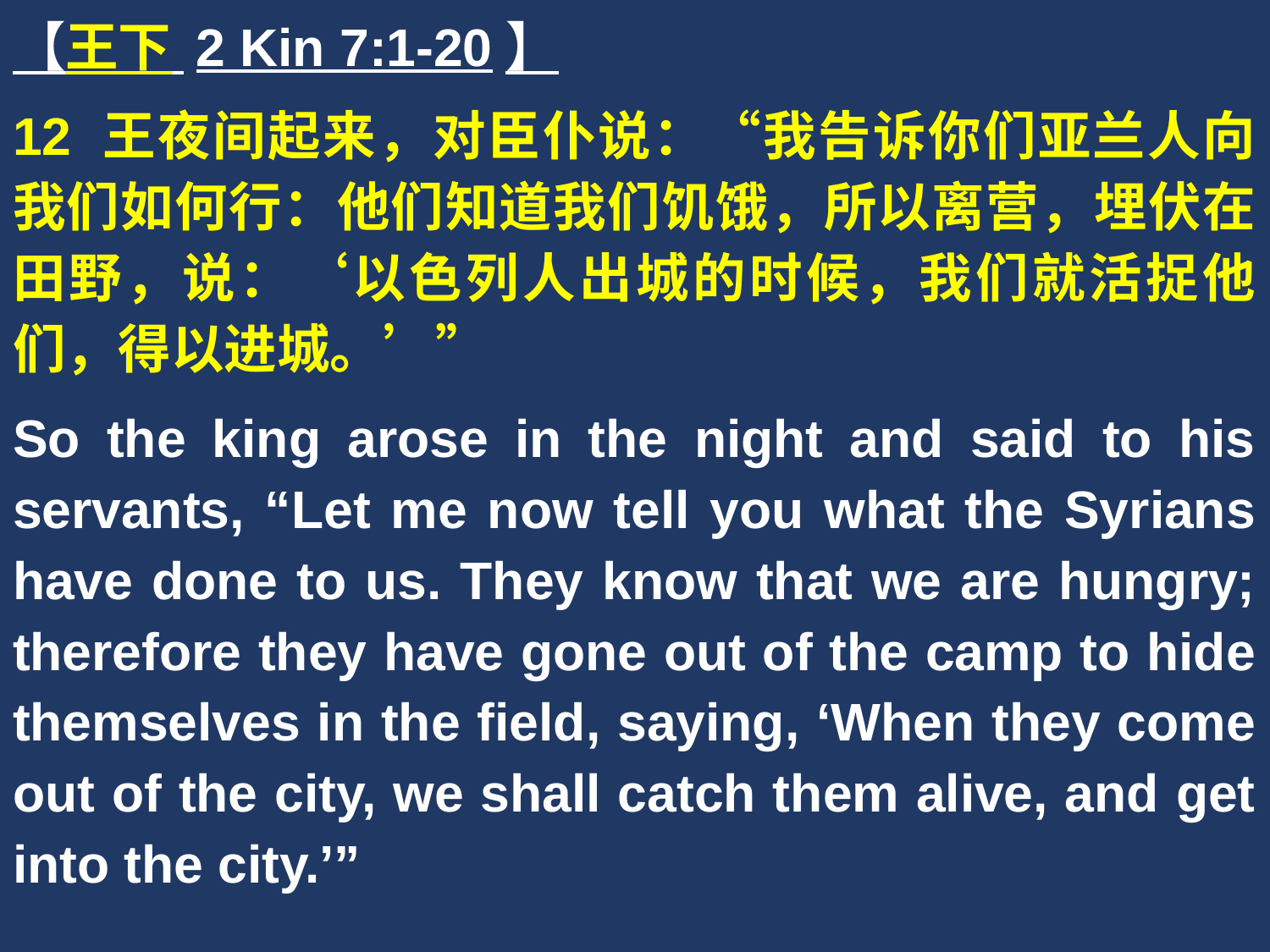

【王下 2 Kin 7:1-20】
12 王夜间起来，对臣仆说：“我告诉你们亚兰人向我们如何行：他们知道我们饥饿，所以离营，埋伏在田野，说：‘以色列人出城的时候，我们就活捉他们，得以进城。’”
So the king arose in the night and said to his servants, “Let me now tell you what the Syrians have done to us. They know that we are hungry; therefore they have gone out of the camp to hide themselves in the field, saying, ‘When they come out of the city, we shall catch them alive, and get into the city.’”